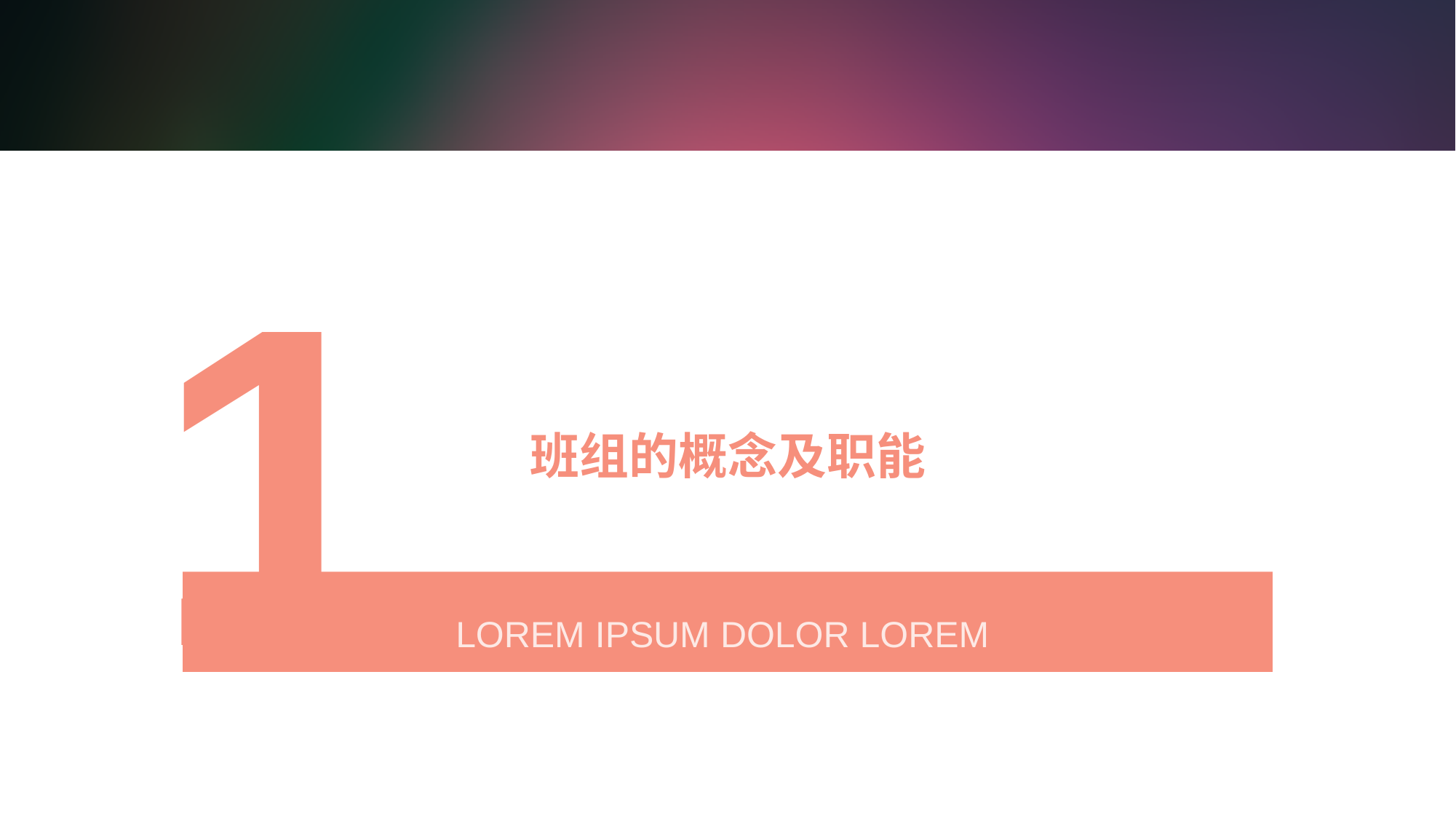

1
# 班组的概念及职能
LOREM IPSUM DOLOR LOREM